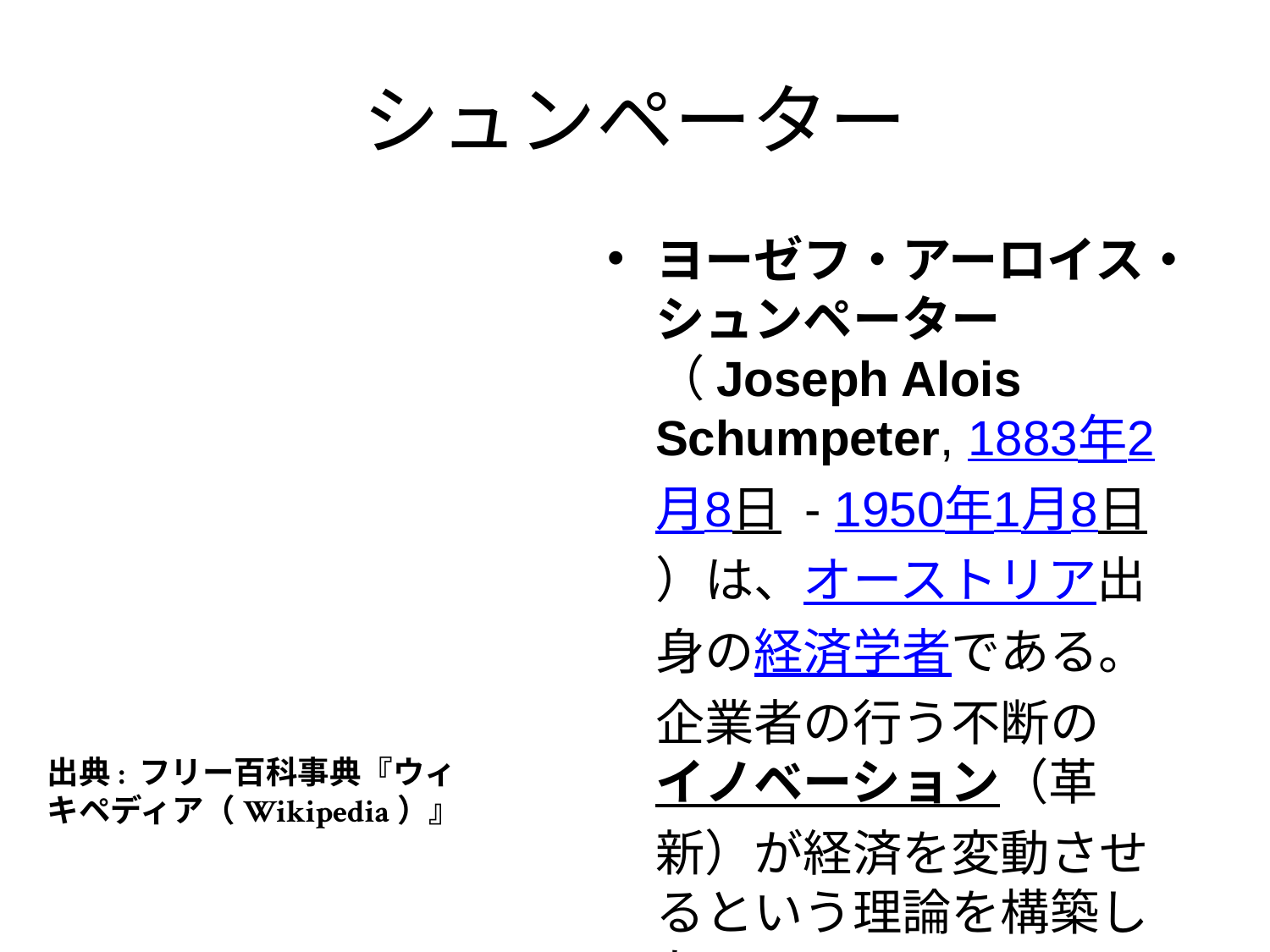

# シュンペーター
ヨーゼフ・アーロイス・シュンペーター（Joseph Alois Schumpeter, 1883年2月8日 - 1950年1月8日）は、オーストリア出身の経済学者である。企業者の行う不断のイノベーション（革新）が経済を変動させるという理論を構築した。
出典: フリー百科事典『ウィキペディア（Wikipedia）』